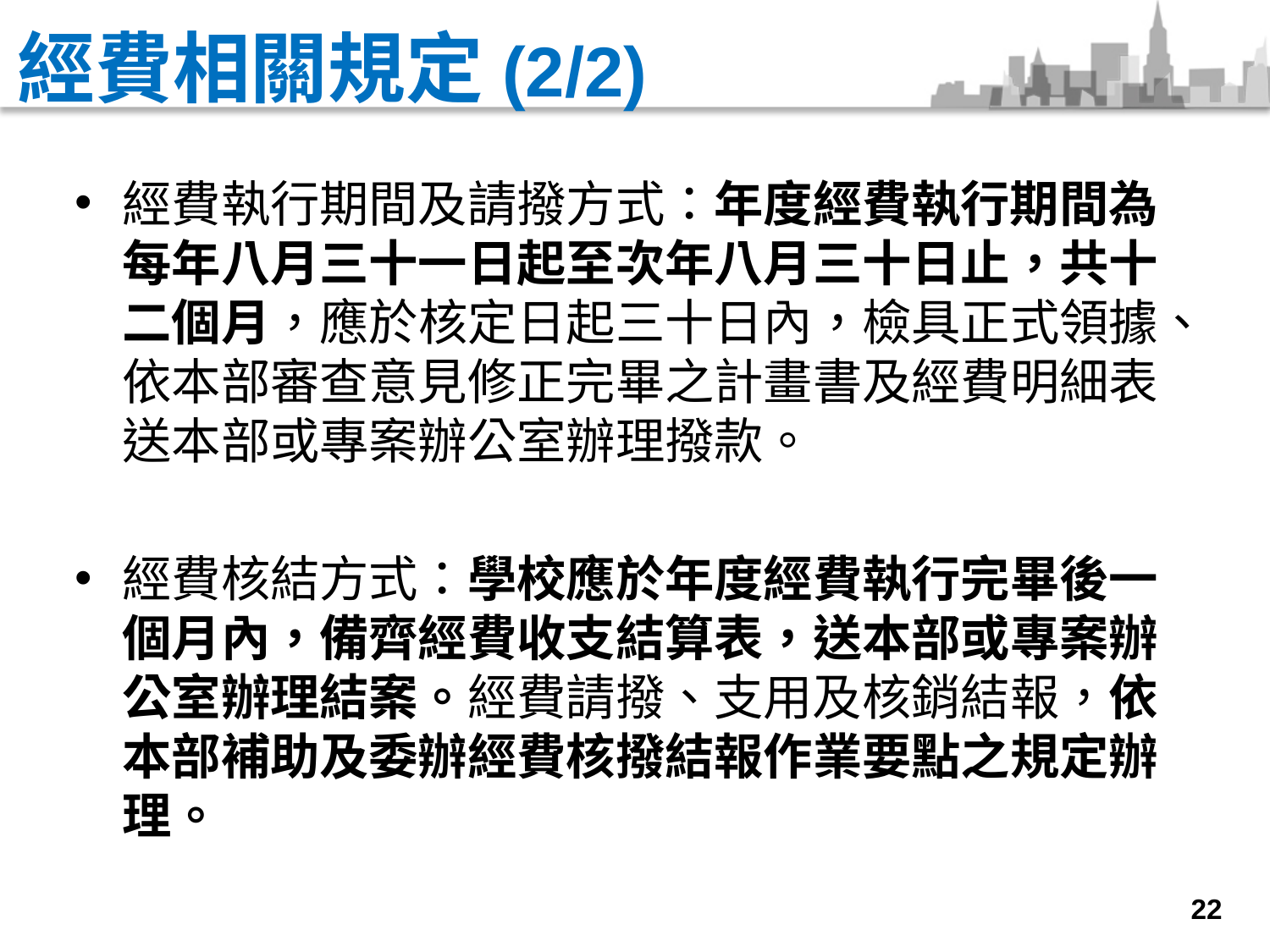

# 經費相關規定(2/2)
經費執行期間及請撥方式：年度經費執行期間為每年八月三十一日起至次年八月三十日止，共十二個月，應於核定日起三十日內，檢具正式領據、依本部審查意見修正完畢之計畫書及經費明細表送本部或專案辦公室辦理撥款。

經費核結方式：學校應於年度經費執行完畢後一個月內，備齊經費收支結算表，送本部或專案辦公室辦理結案。經費請撥、支用及核銷結報，依本部補助及委辦經費核撥結報作業要點之規定辦理。
22